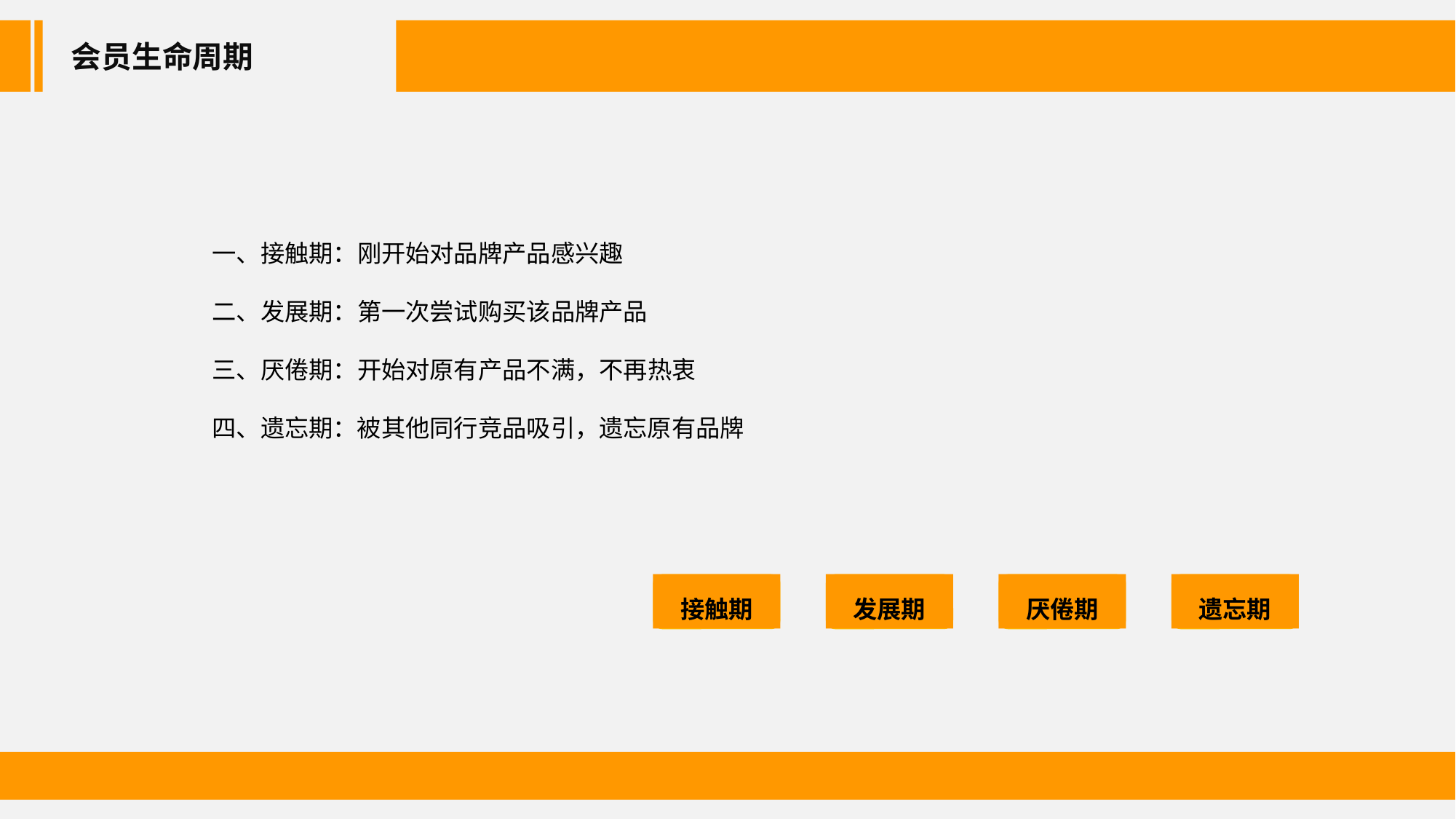

会员生命周期
一、接触期：刚开始对品牌产品感兴趣
二、发展期：第一次尝试购买该品牌产品
三、厌倦期：开始对原有产品不满，不再热衷
四、遗忘期：被其他同行竞品吸引，遗忘原有品牌

接触期

发展期

厌倦期

遗忘期